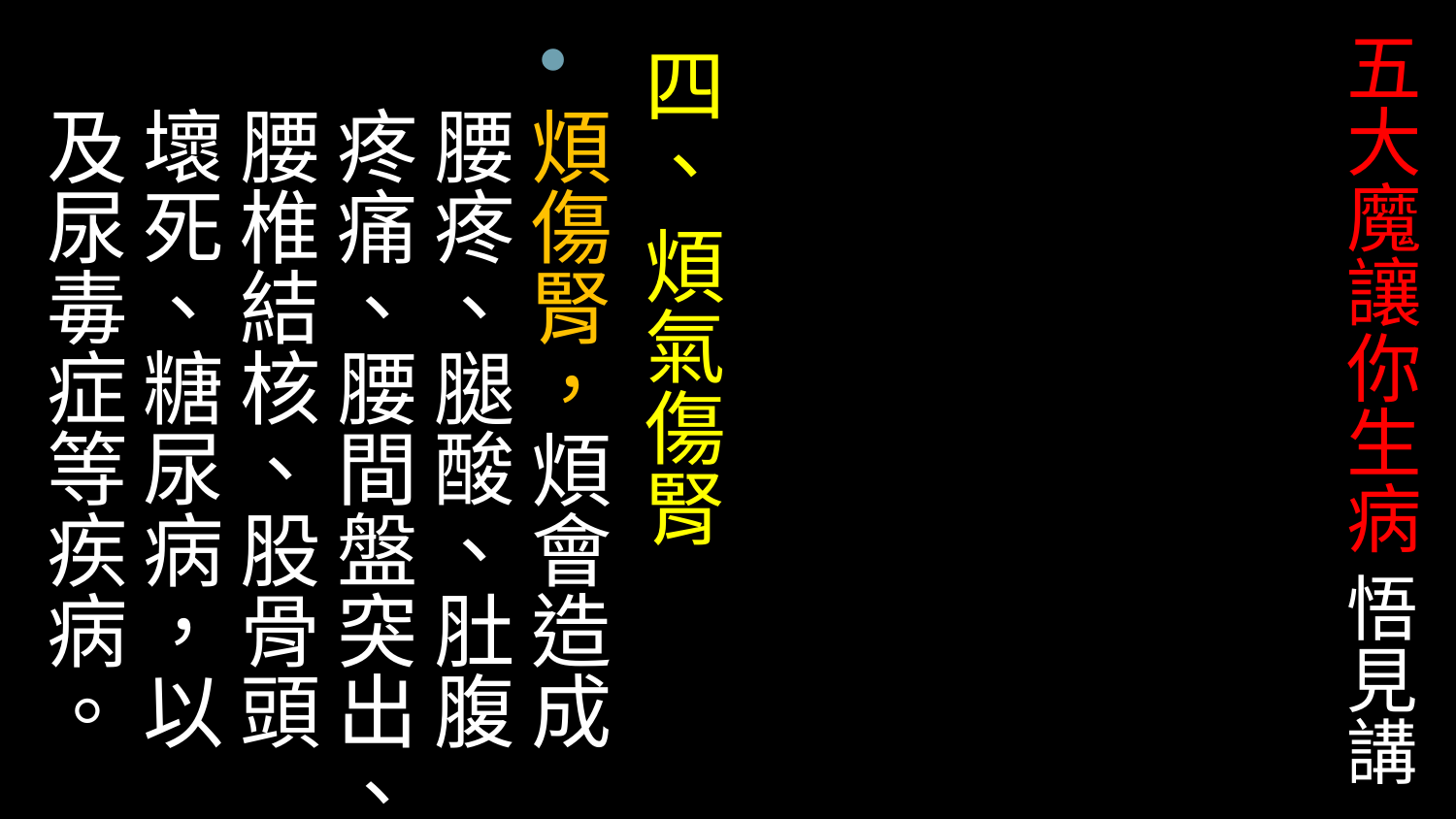

# 五大魔讓你生病 悟見講
四、 煩氣傷腎
煩傷腎，煩會造成腰疼、腿酸、肚腹疼痛、腰間盤突出、腰椎結核、股骨頭壞死、糖尿病，以及尿毒症等疾病。